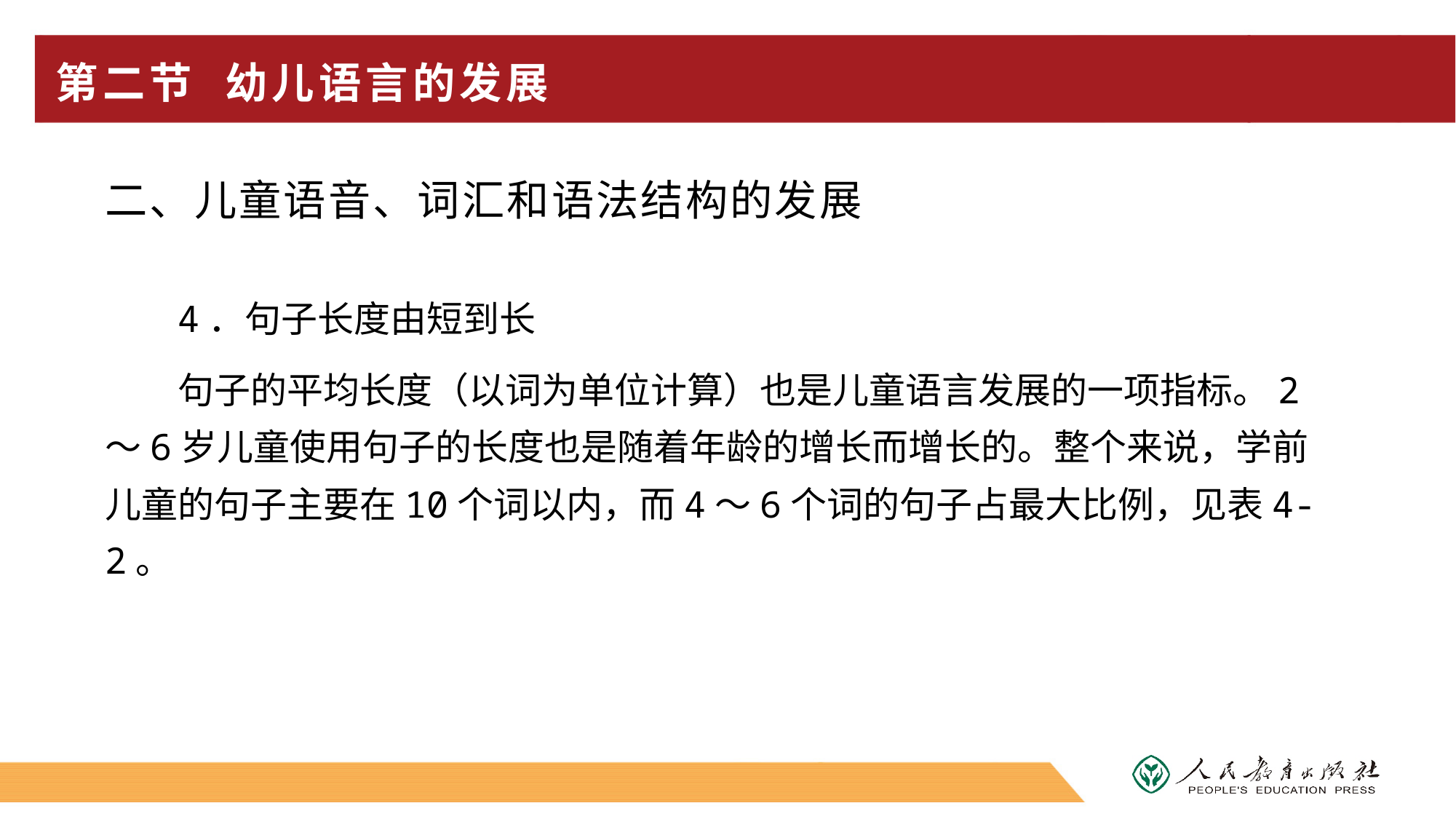

# 第二节  幼儿语言的发展
二、儿童语音、词汇和语法结构的发展
4．句子长度由短到长
句子的平均长度（以词为单位计算）也是儿童语言发展的一项指标。2～6岁儿童使用句子的长度也是随着年龄的增长而增长的。整个来说，学前儿童的句子主要在10个词以内，而4～6个词的句子占最大比例，见表4-2。